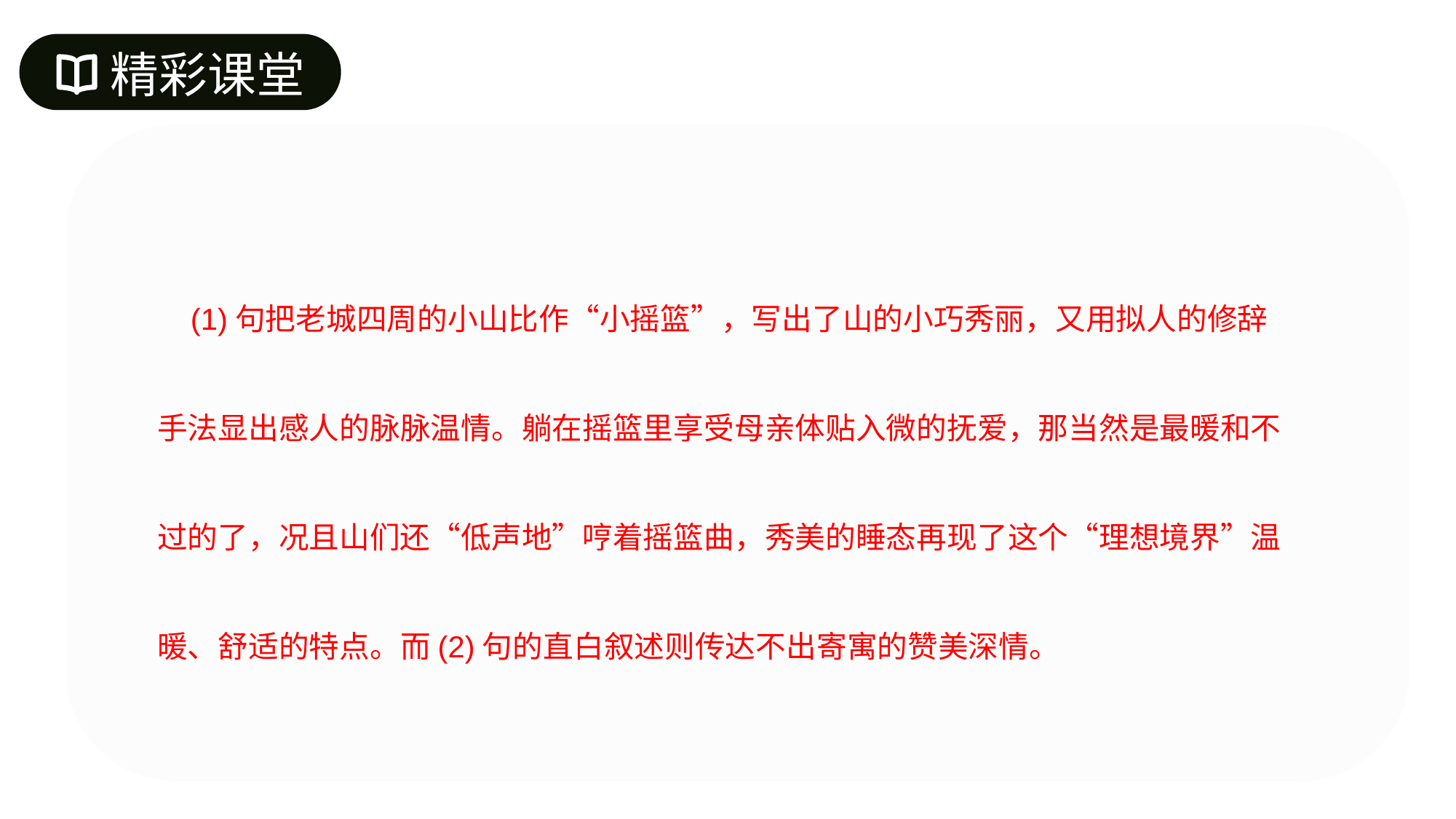

精彩课堂

    (1)句把老城四周的小山比作“小摇篮”，写出了山的小巧秀丽，又用拟人的修辞手法显出感人的脉脉温情。躺在摇篮里享受母亲体贴入微的抚爱，那当然是最暖和不过的了，况且山们还“低声地”哼着摇篮曲，秀美的睡态再现了这个“理想境界”温暖、舒适的特点。而(2)句的直白叙述则传达不出寄寓的赞美深情。